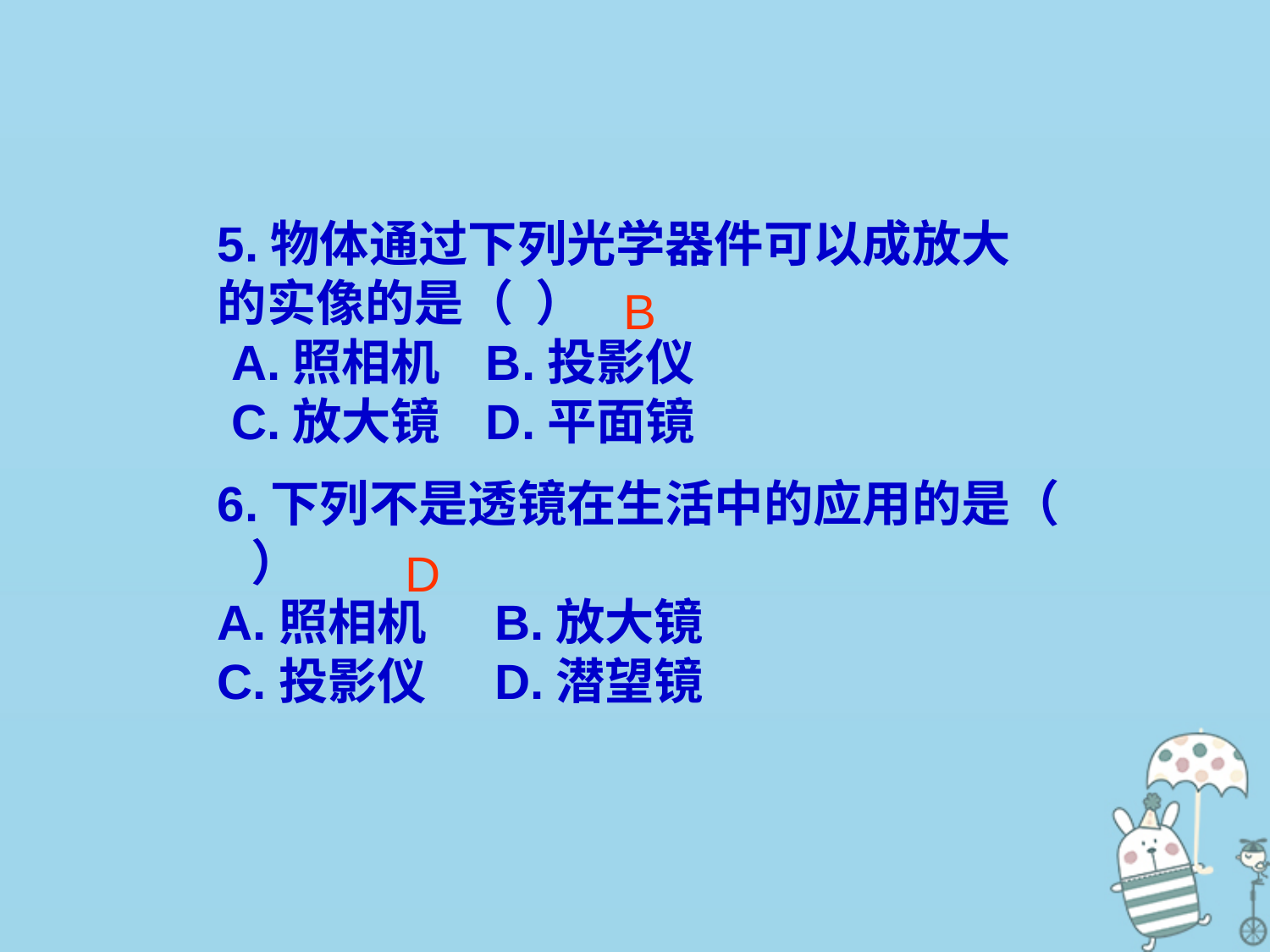

5.物体通过下列光学器件可以成放大的实像的是（  ）
 A.照相机   B.投影仪
 C.放大镜   D.平面镜
B
6.下列不是透镜在生活中的应用的是（    ）
A.照相机     B.放大镜
C.投影仪     D.潜望镜
D